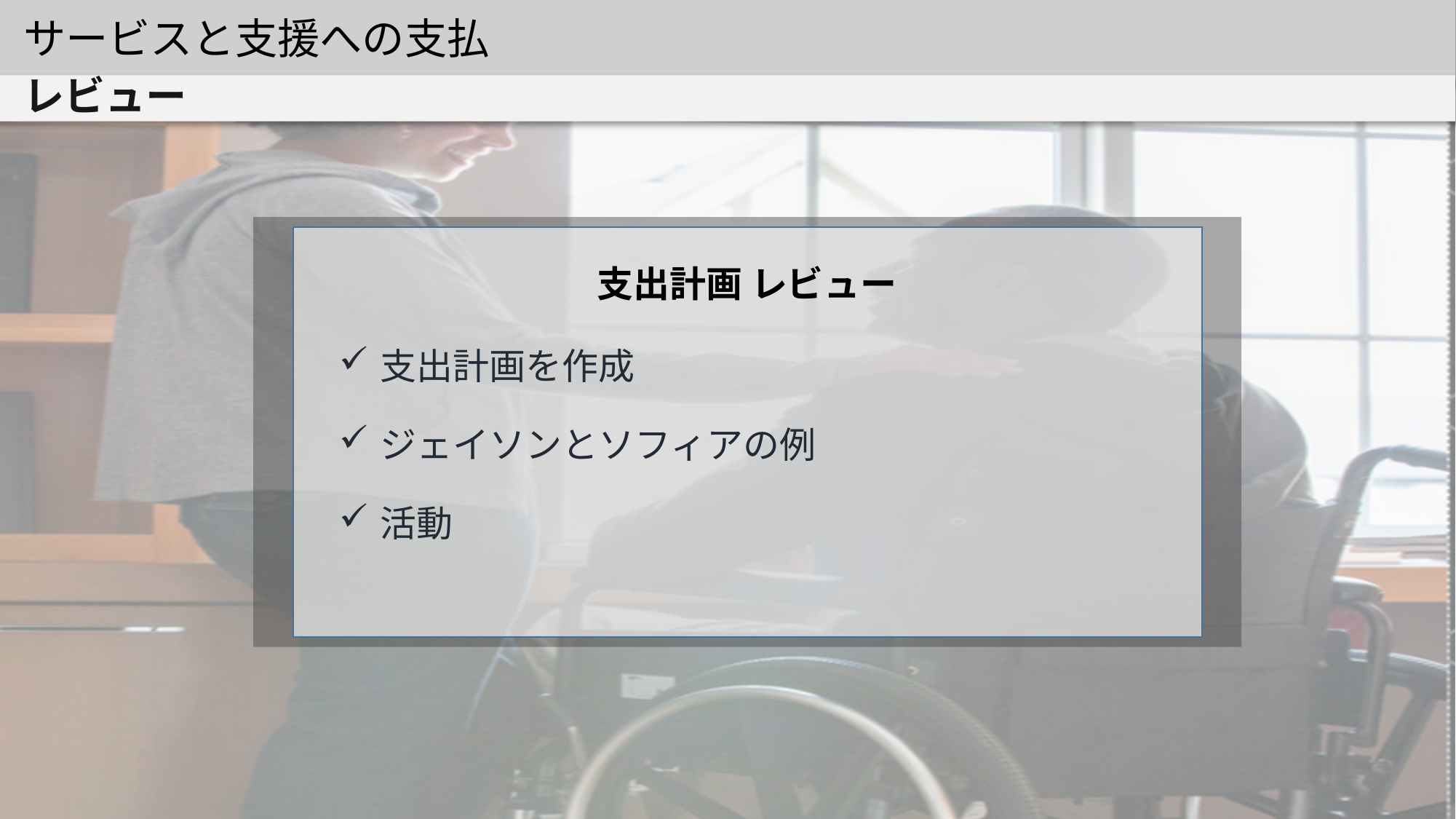

サービスと支援への支払

レビュー

支出計画 レビュー

支出計画を作成

ジェイソンとソフィアの例

活動